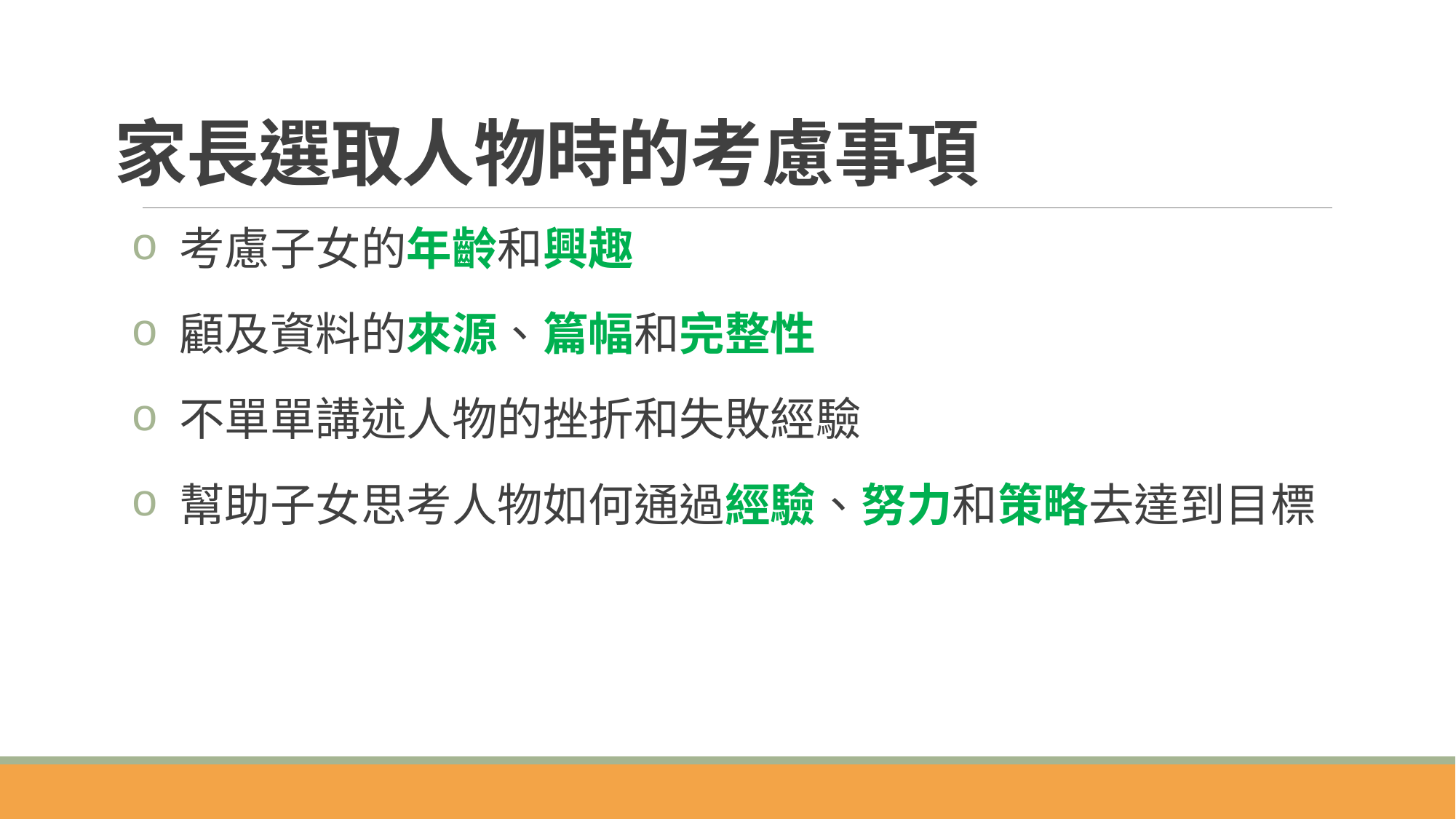

# 家長選取人物時的考慮事項
 考慮子女的年齡和興趣
 顧及資料的來源、篇幅和完整性
 不單單講述人物的挫折和失敗經驗
 幫助子女思考人物如何通過經驗、努力和策略去達到目標